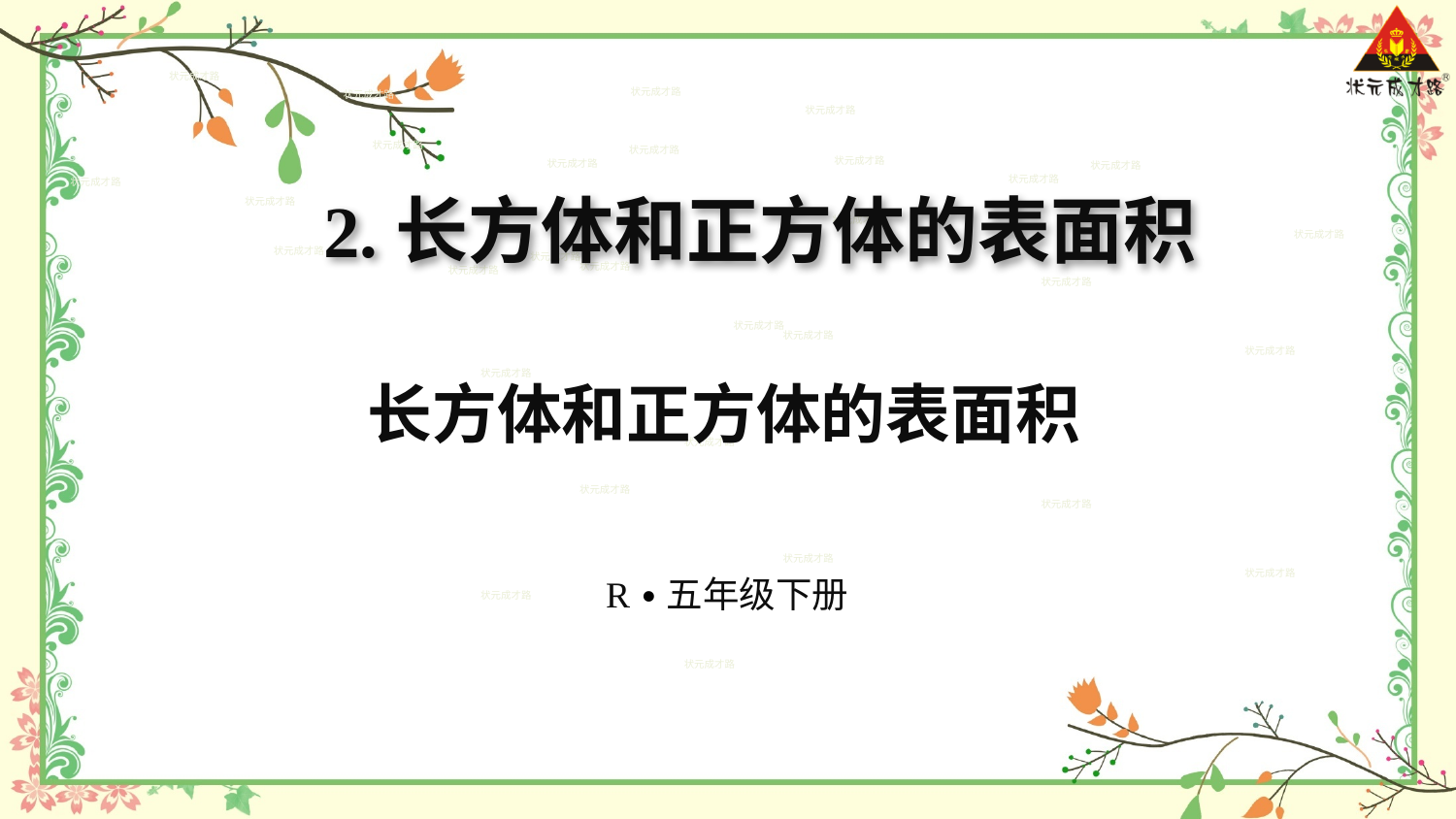

状元成才路
状元成才路
状元成才路
状元成才路
状元成才路
状元成才路
状元成才路
状元成才路
状元成才路
状元成才路
状元成才路
2.长方体和正方体的表面积
状元成才路
状元成才路
状元成才路
状元成才路
状元成才路
状元成才路
状元成才路
状元成才路
状元成才路
状元成才路
状元成才路
状元成才路
          长方体和正方体的表面积
状元成才路
状元成才路
状元成才路
.
状元成才路
状元成才路
R   五年级下册
状元成才路
状元成才路